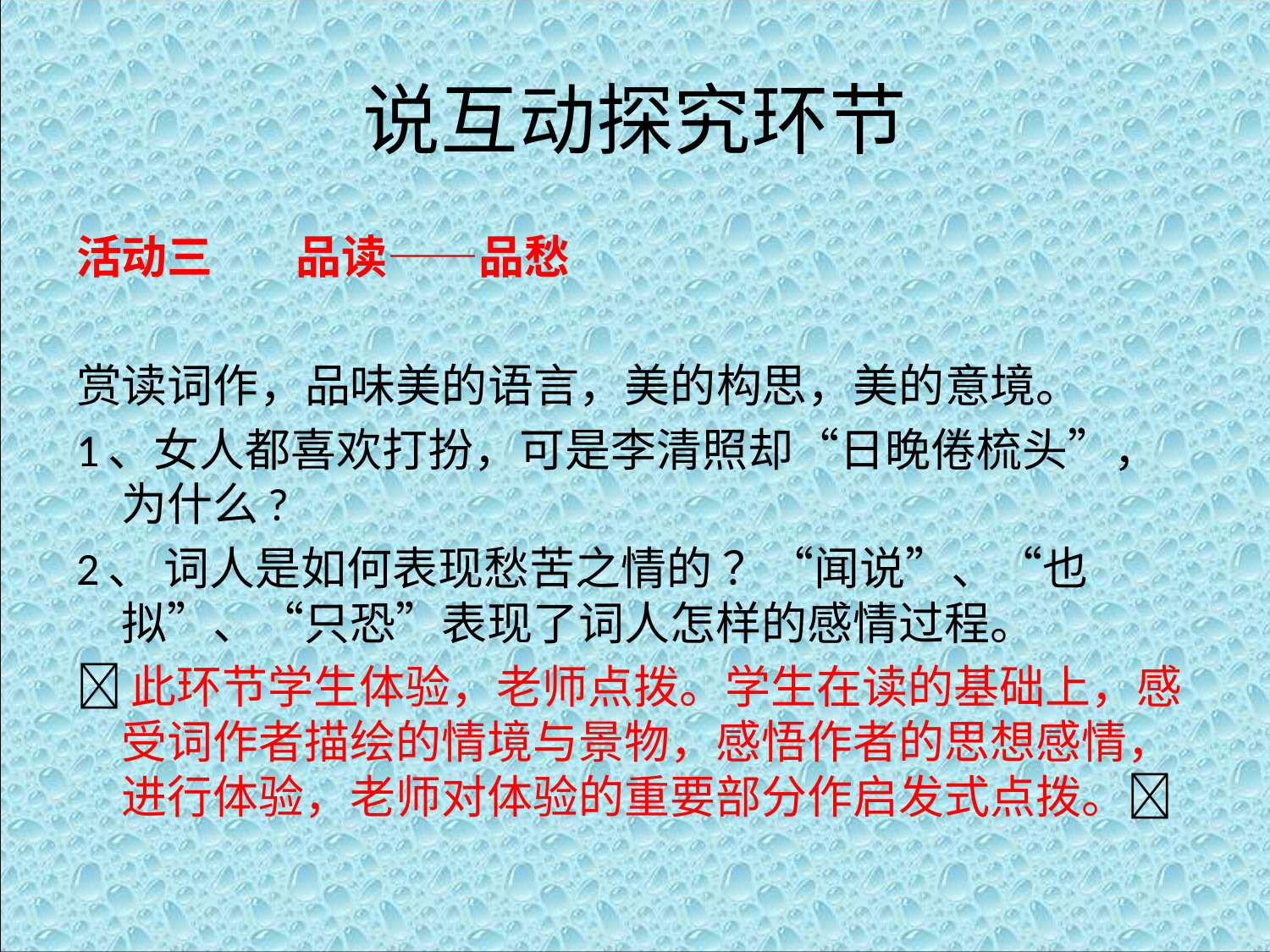

# 说互动探究环节
活动三        品读——品愁

赏读词作，品味美的语言，美的构思，美的意境。
1、女人都喜欢打扮，可是李清照却“日晚倦梳头”，为什么?
2、 词人是如何表现愁苦之情的 ？“闻说”、“也拟”、“只恐”表现了词人怎样的感情过程。
􀅨此环节学生体验，老师点拨。学生在读的基础上，感受词作者描绘的情境与景物，感悟作者的思想感情，进行体验，老师对体验的重要部分作启发式点拨。􀅩